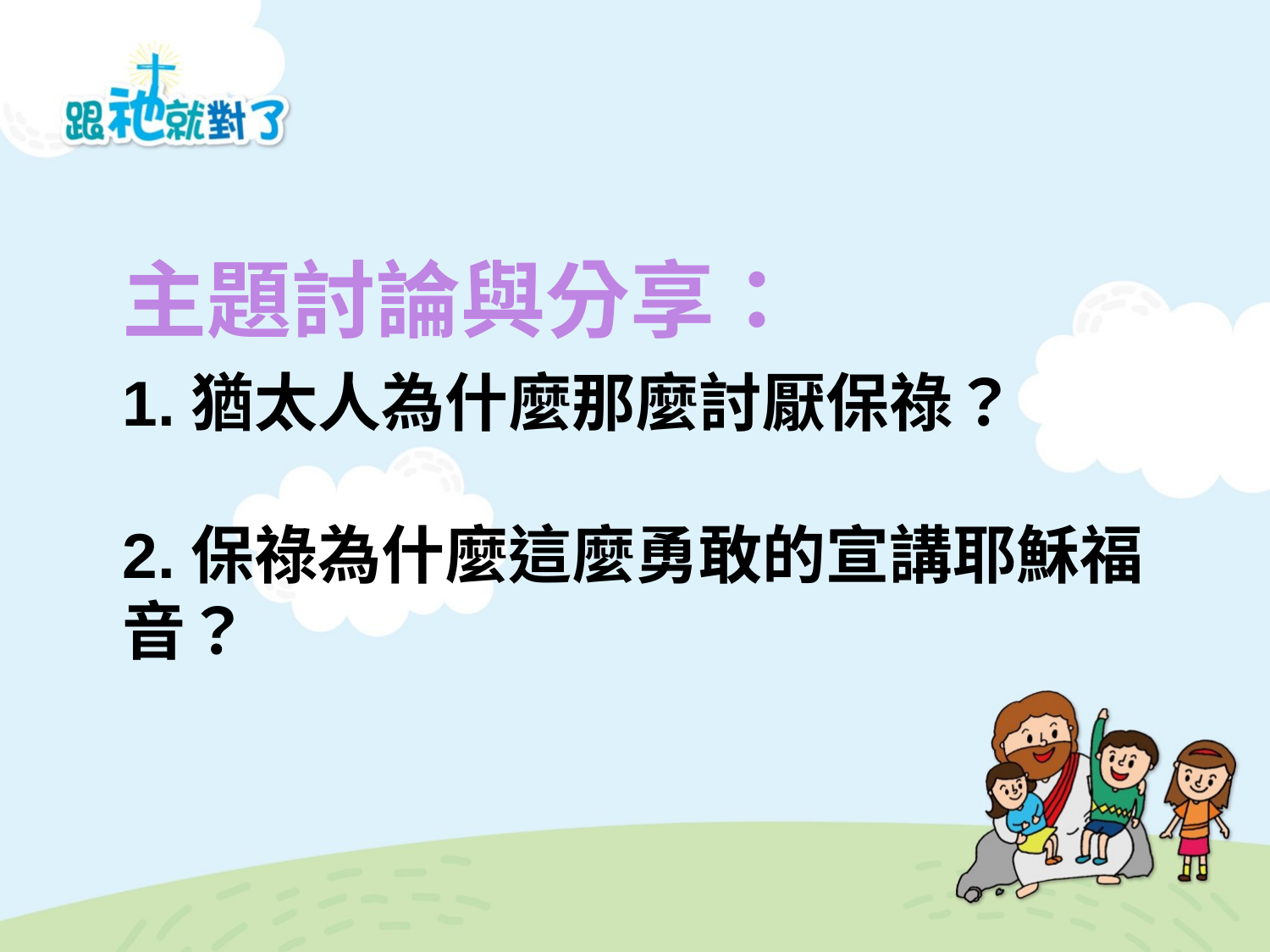

主題討論與分享：
1.猶太人為什麼那麼討厭保祿？

2.保祿為什麼這麼勇敢的宣講耶穌福音？